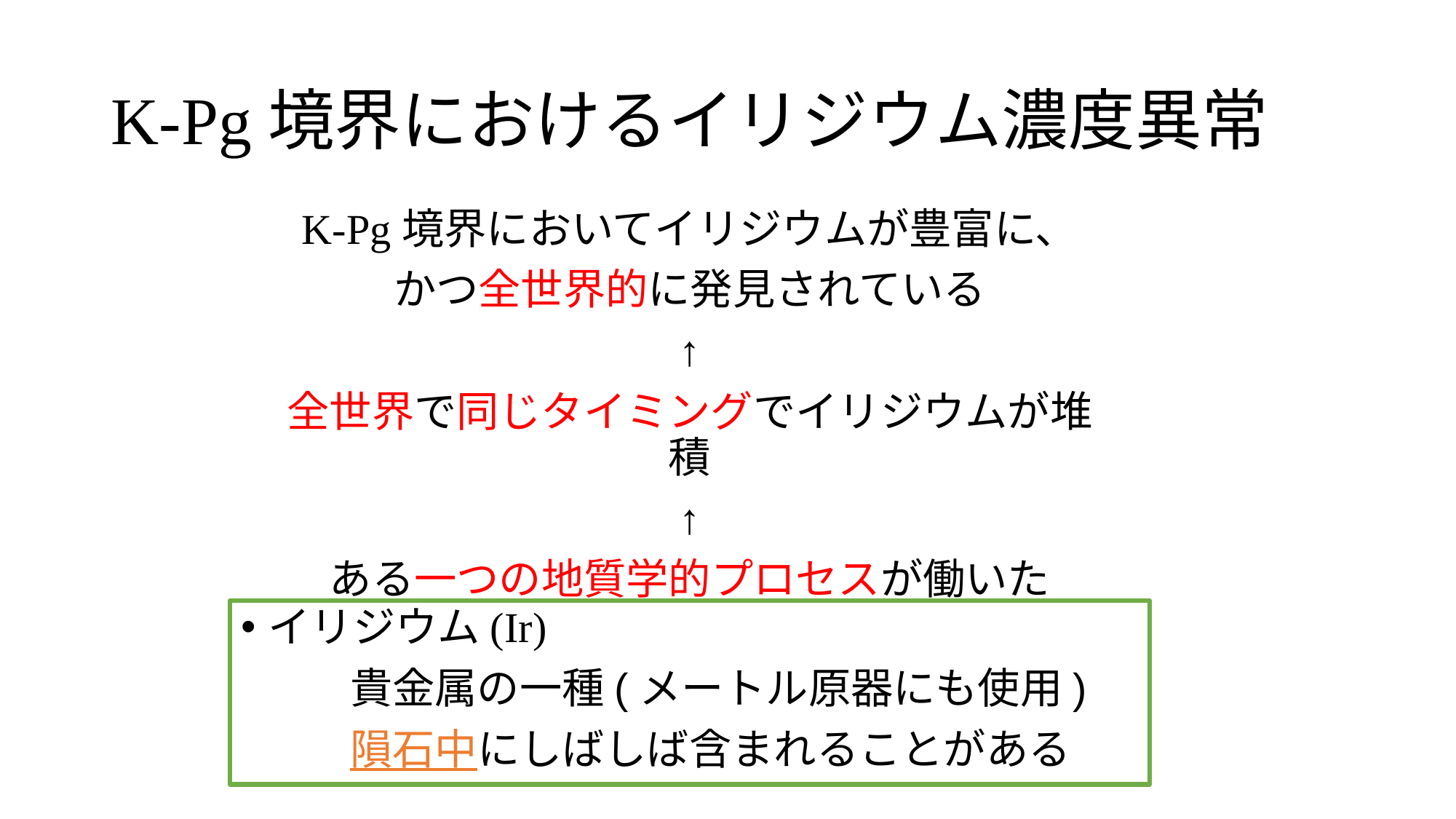

# K-Pg境界におけるイリジウム濃度異常
K-Pg境界においてイリジウムが豊富に、
かつ全世界的に発見されている
↑
全世界で同じタイミングでイリジウムが堆積
↑
ある一つの地質学的プロセスが働いた

イリジウム(Ir)
	貴金属の一種(メートル原器にも使用)
	隕石中にしばしば含まれることがある